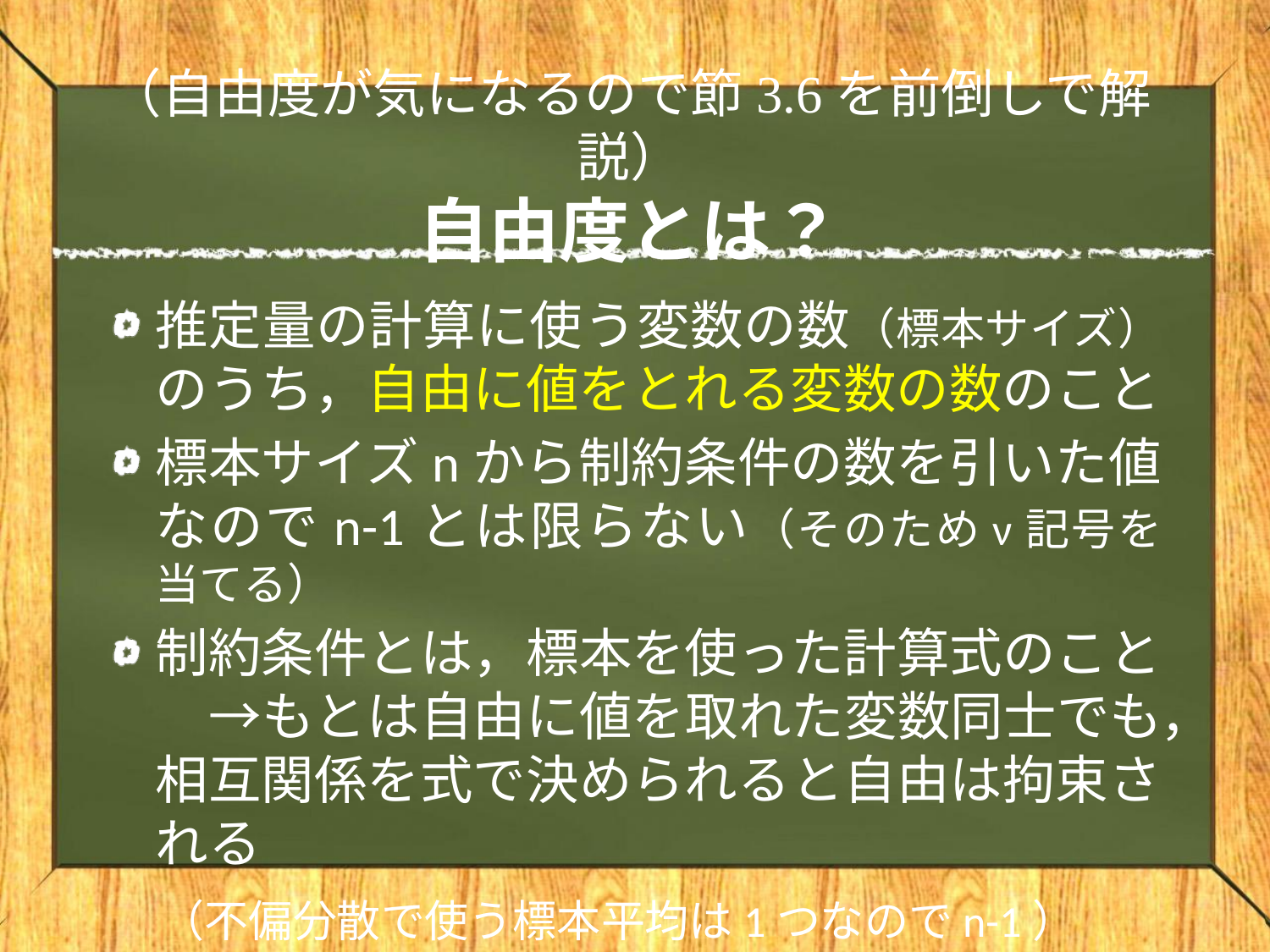

# （自由度が気になるので節3.6を前倒しで解説） 自由度とは？
推定量の計算に使う変数の数（標本サイズ）のうち，自由に値をとれる変数の数のこと
標本サイズnから制約条件の数を引いた値なのでn-1とは限らない（そのためν記号を当てる）
制約条件とは，標本を使った計算式のこと　→もとは自由に値を取れた変数同士でも，相互関係を式で決められると自由は拘束される
　（不偏分散で使う標本平均は1つなのでn-1）